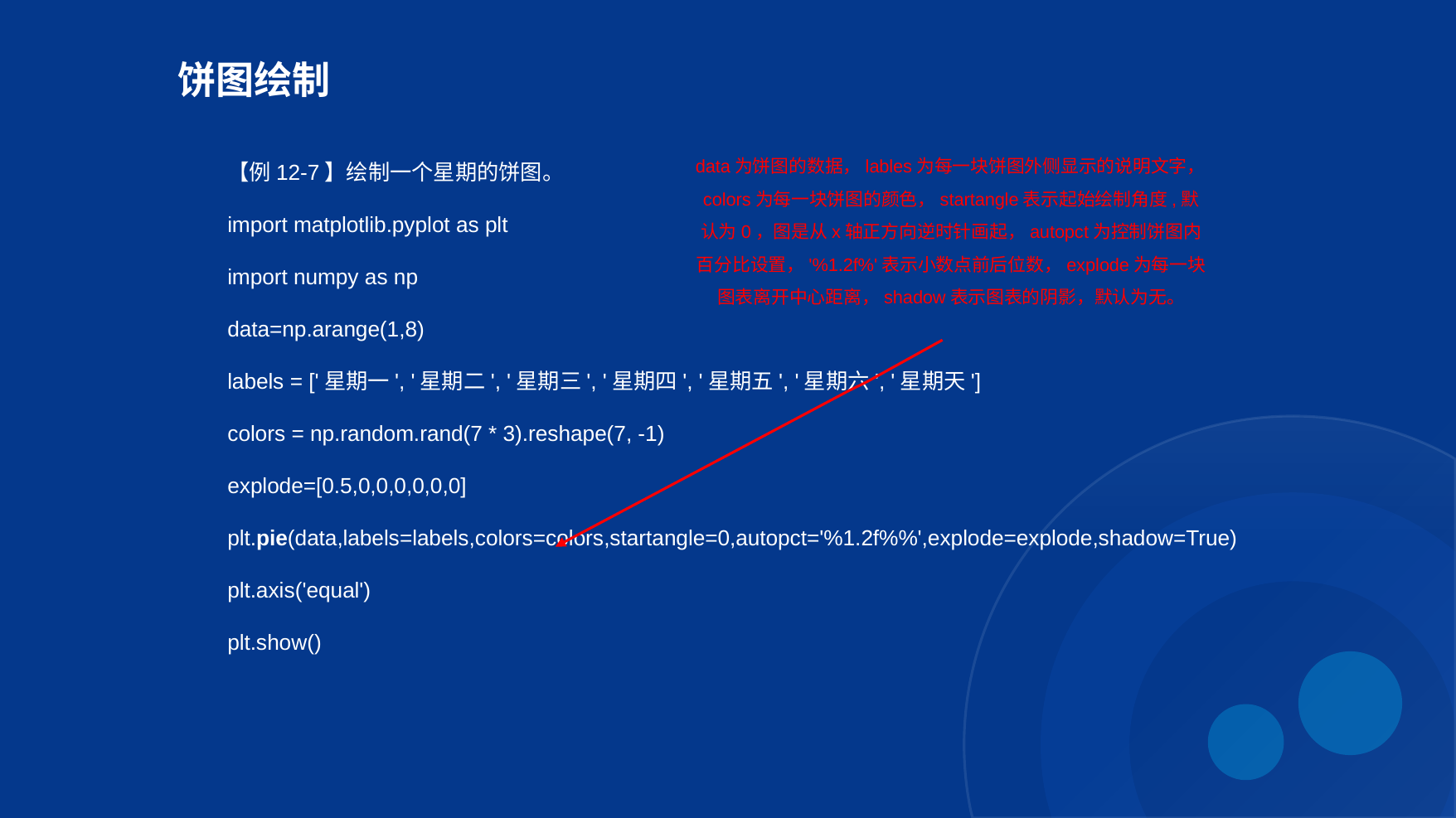

饼图绘制

【例12-7】绘制一个星期的饼图。
import matplotlib.pyplot as plt
import numpy as np
data=np.arange(1,8)
labels = ['星期一', '星期二', '星期三', '星期四', '星期五', '星期六', '星期天']
colors = np.random.rand(7 * 3).reshape(7, -1)
explode=[0.5,0,0,0,0,0,0]
plt.pie(data,labels=labels,colors=colors,startangle=0,autopct='%1.2f%%',explode=explode,shadow=True)
plt.axis('equal')
plt.show()

data为饼图的数据，lables为每一块饼图外侧显示的说明文字，colors为每一块饼图的颜色，startangle表示起始绘制角度,默认为0，图是从x轴正方向逆时针画起，autopct为控制饼图内百分比设置，'%1.2f%'表示小数点前后位数，explode为每一块图表离开中心距离，shadow表示图表的阴影，默认为无。